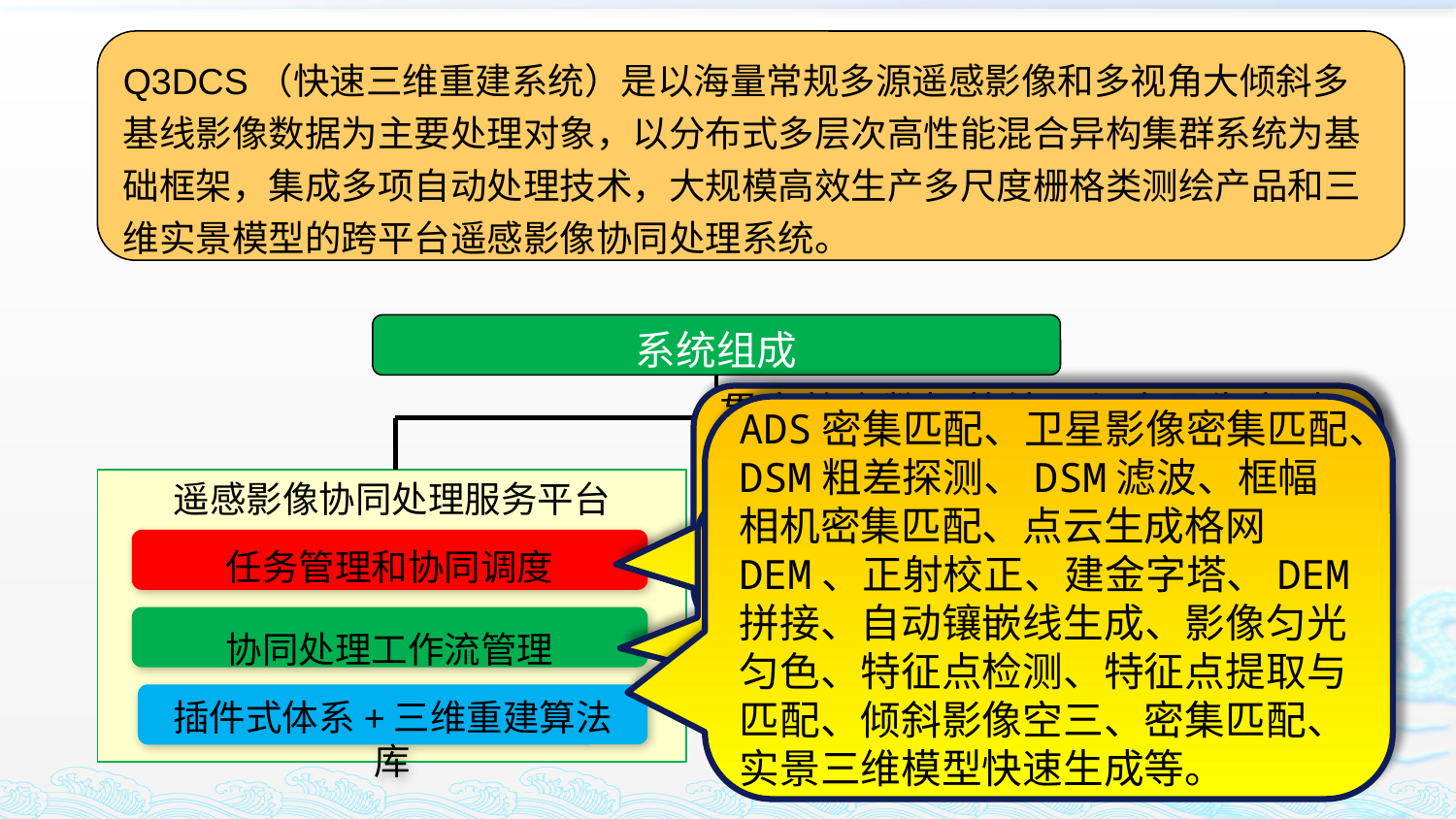

Q3DCS（快速三维重建系统）是以海量常规多源遥感影像和多视角大倾斜多基线影像数据为主要处理对象，以分布式多层次高性能混合异构集群系统为基础框架，集成多项自动处理技术，大规模高效生产多尺度栅格类测绘产品和三维实景模型的跨平台遥感影像协同处理系统。
系统组成
贯穿整个数据的处理与产品生产过程，负责驱动业务执行，处理任务的管理、拆分、分发、执行监控，处理工作流的管理、运行，系统资源的协同调度等。
ADS密集匹配、卫星影像密集匹配、DSM粗差探测、DSM滤波、框幅相机密集匹配、点云生成格网DEM、正射校正、建金字塔、DEM拼接、自动镶嵌线生成、影像匀光匀色、特征点检测、特征点提取与匹配、倾斜影像空三、密集匹配、实景三维模型快速生成等。
遥感影像协同处理服务平台
多源遥感影像三维重建处理插件
负责算法流程建模，自动化生产线的定制、加载和动态交互修改，流程的驱动、执行等。
可见光卫星影像处理插件
任务管理和协同调度
航空线阵影像处理插件
协同处理工作流管理
航空面阵影像处理插件
插件式体系+三维重建算法库
航空多视角影像处理插件